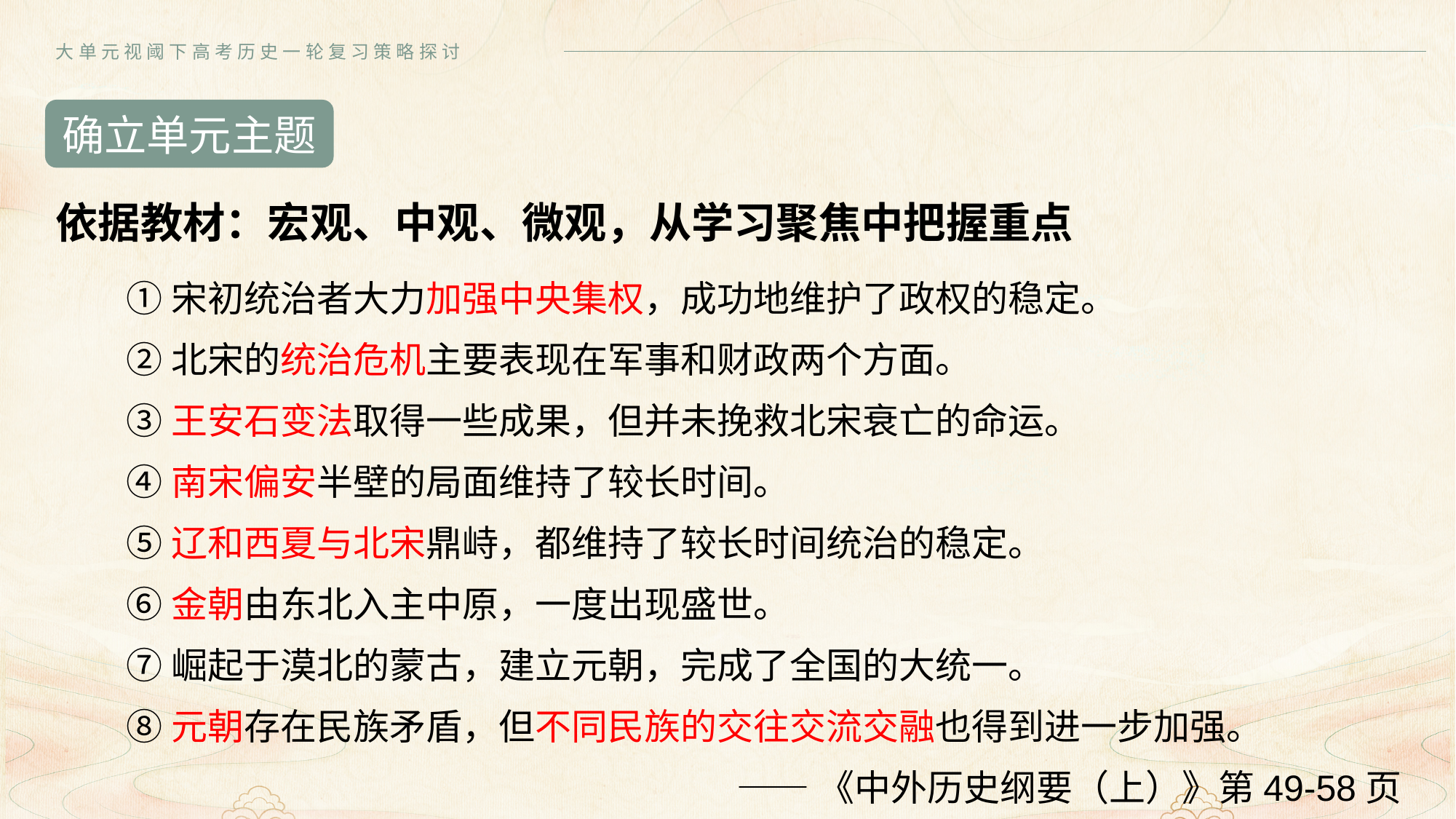

大单元视阈下高考历史一轮复习策略探讨
确立单元主题
依据教材：宏观、中观、微观，从学习聚焦中把握重点
①宋初统治者大力加强中央集权，成功地维护了政权的稳定。
②北宋的统治危机主要表现在军事和财政两个方面。
③王安石变法取得一些成果，但并未挽救北宋衰亡的命运。
④南宋偏安半壁的局面维持了较长时间。
⑤辽和西夏与北宋鼎峙，都维持了较长时间统治的稳定。
⑥金朝由东北入主中原，一度出现盛世。
⑦崛起于漠北的蒙古，建立元朝，完成了全国的大统一。
⑧元朝存在民族矛盾，但不同民族的交往交流交融也得到进一步加强。
——《中外历史纲要（上）》第49-58页